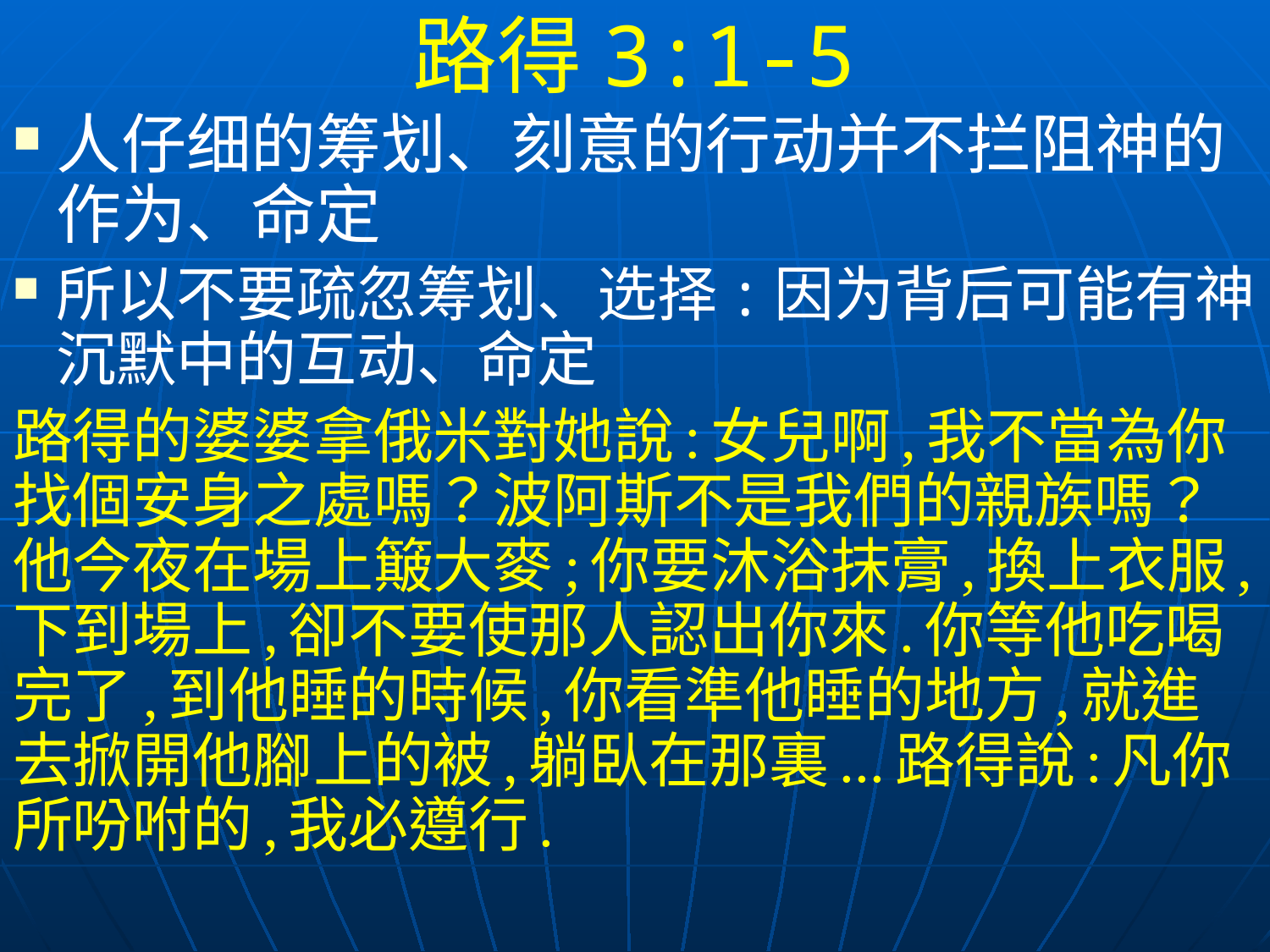

路得3:1-5
人仔细的筹划、刻意的行动并不拦阻神的作为、命定
所以不要疏忽筹划、选择:因为背后可能有神沉默中的互动、命定
路得的婆婆拿俄米對她說:女兒啊,我不當為你找個安身之處嗎？波阿斯不是我們的親族嗎？他今夜在場上簸大麥;你要沐浴抹膏,換上衣服,下到場上,卻不要使那人認出你來.你等他吃喝完了,到他睡的時候,你看準他睡的地方,就進去掀開他腳上的被,躺臥在那裏...路得說:凡你所吩咐的,我必遵行.